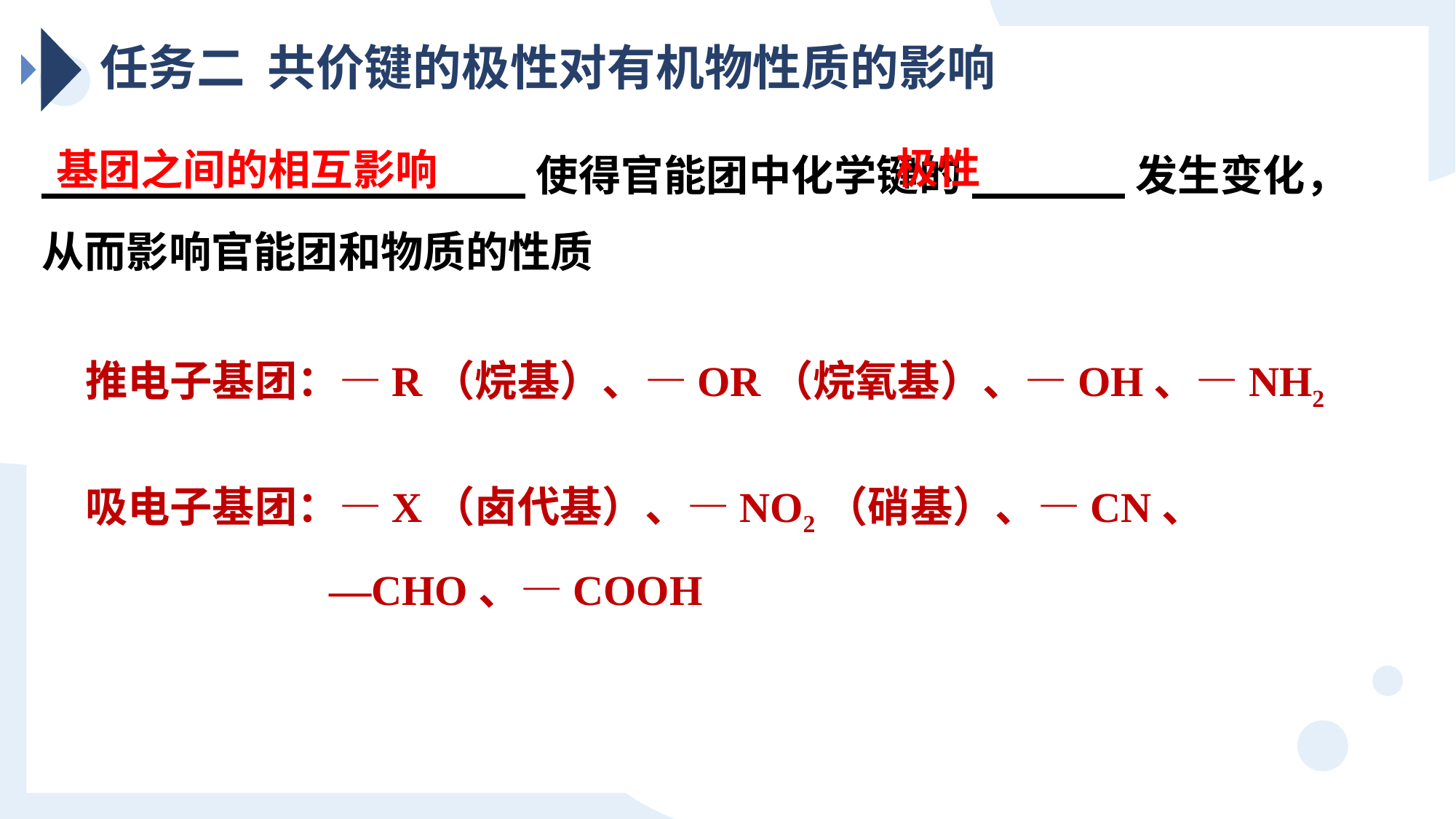

任务二  共价键的极性对有机物性质的影响

三、共价键的极性与有机反应
___________________使得官能团中化学键的______发生变化，从而影响官能团和物质的性质
极性
基团之间的相互影响
 推电子基团：—R（烷基）、—OR（烷氧基）、—OH、—NH2
 吸电子基团：—X（卤代基）、—NO2（硝基）、—CN、
                         —CHO、—COOH